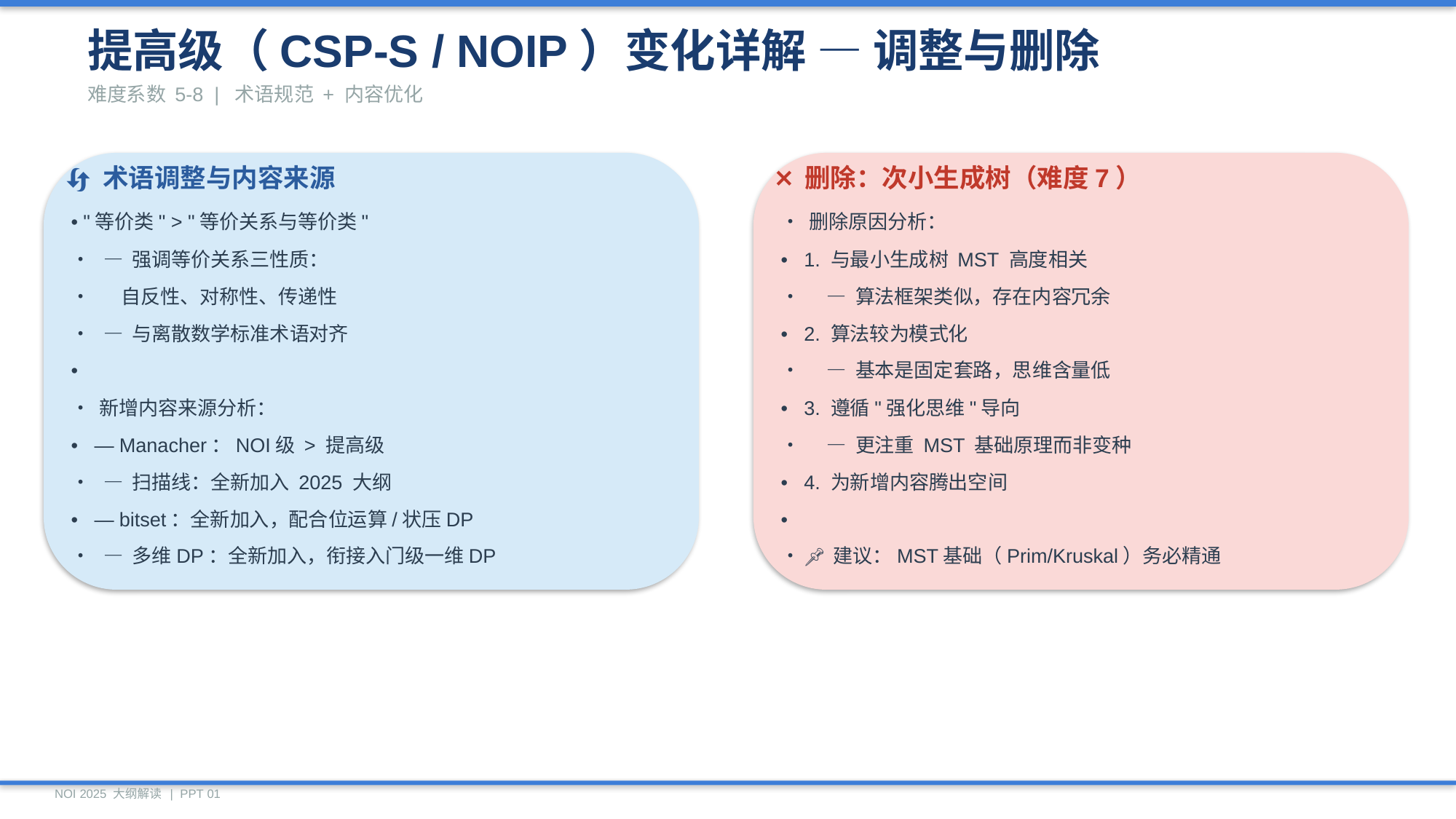

提高级（CSP-S / NOIP）变化详解 — 调整与删除
难度系数 5-8  |  术语规范 + 内容优化

🔄 术语调整与内容来源
❌ 删除：次小生成树（难度7）
• "等价类" > "等价关系与等价类"
• 删除原因分析：
•   — 强调等价关系三性质：
•   1. 与最小生成树 MST 高度相关
•      自反性、对称性、传递性
•      — 算法框架类似，存在内容冗余
•   — 与离散数学标准术语对齐
•   2. 算法较为模式化
•
•      — 基本是固定套路，思维含量低
• 新增内容来源分析：
•   3. 遵循"强化思维"导向
•   — Manacher：NOI级 > 提高级
•      — 更注重 MST 基础原理而非变种
•   — 扫描线：全新加入 2025 大纲
•   4. 为新增内容腾出空间
•   — bitset：全新加入，配合位运算/状压DP
•
•   — 多维DP：全新加入，衔接入门级一维DP
• 📌 建议：MST基础（Prim/Kruskal）务必精通

NOI 2025 大纲解读  |  PPT 01